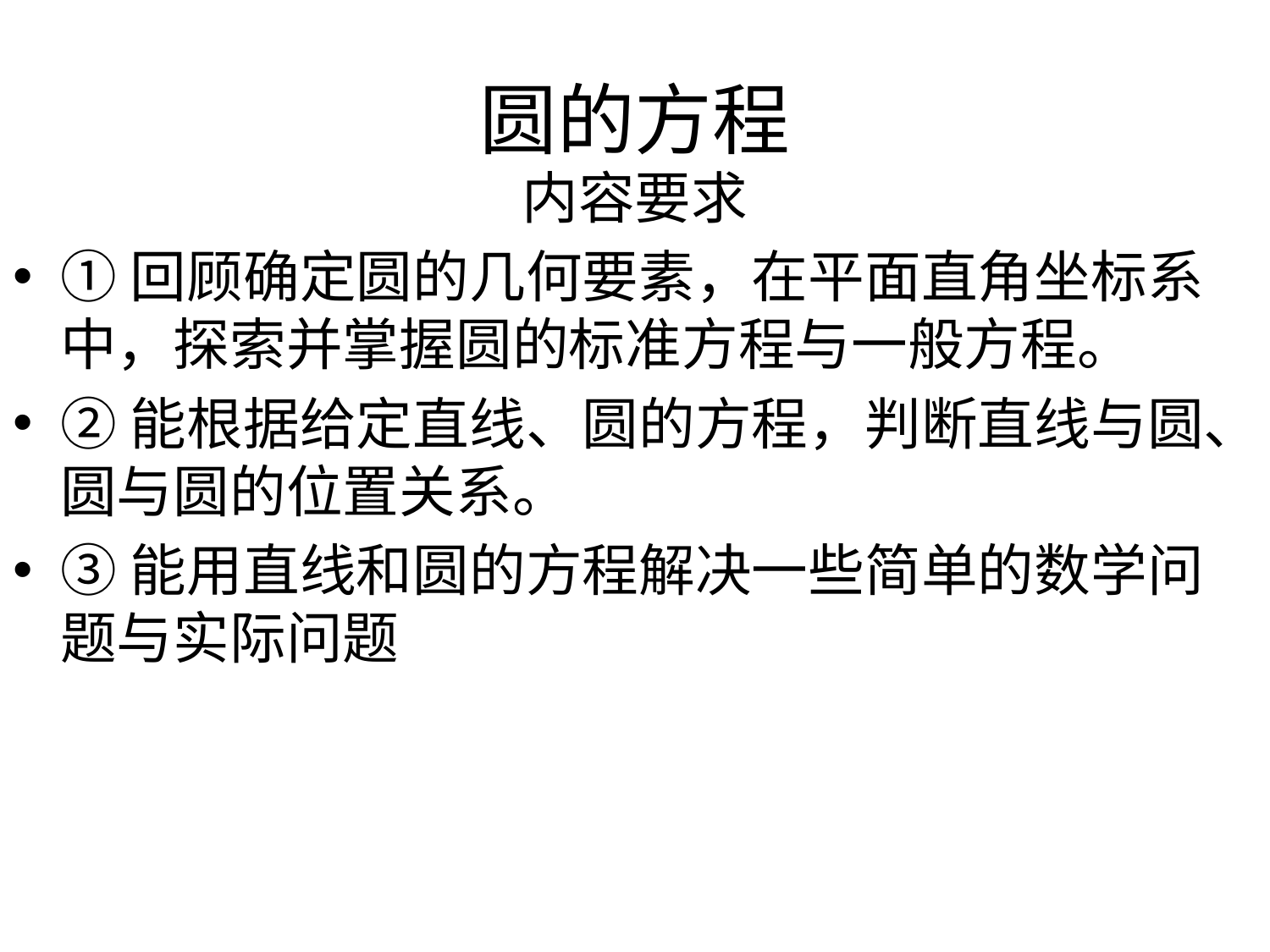

# 圆的方程
内容要求
①回顾确定圆的几何要素，在平面直角坐标系中，探索并掌握圆的标准方程与一般方程。
②能根据给定直线、圆的方程，判断直线与圆、圆与圆的位置关系。
③能用直线和圆的方程解决一些简单的数学问题与实际问题